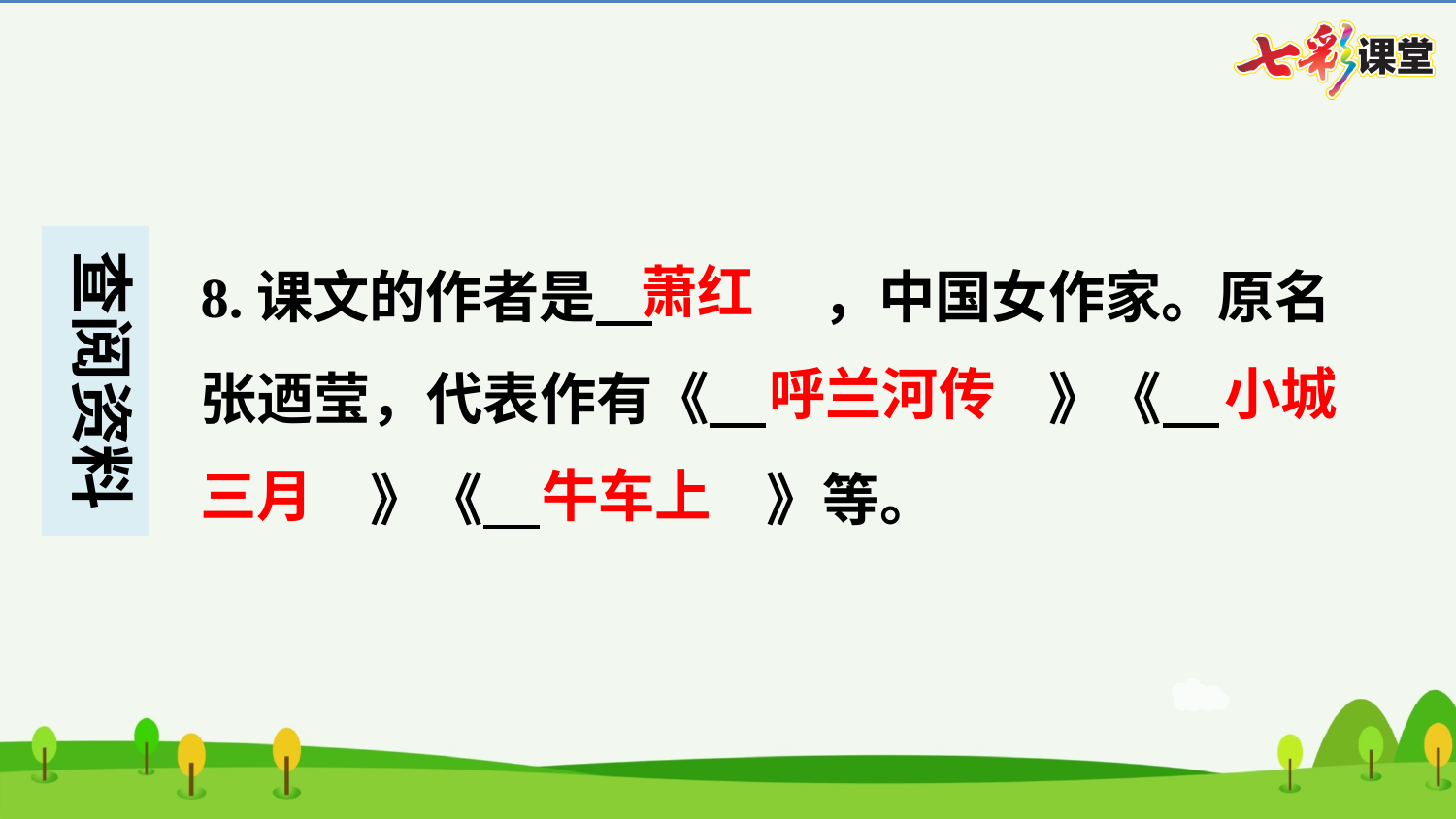

萧红
8.课文的作者是 　萧红　，中国女作家。原名张迺莹，代表作有《 　呼兰河传　》《 　小城三月　》《 　牛车上　》等。
呼兰河传
小城
三月
牛车上